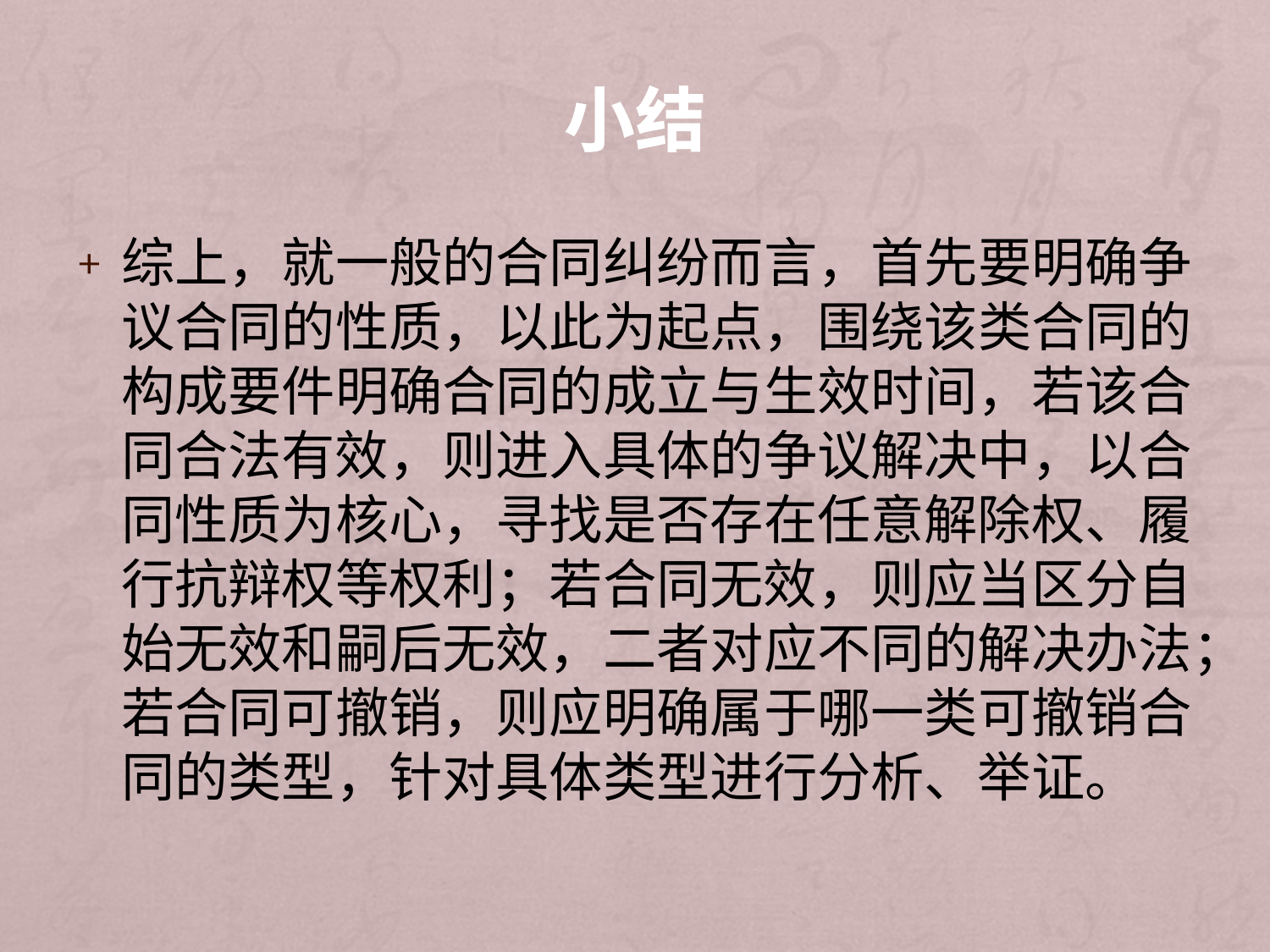

# 小结
综上，就一般的合同纠纷而言，首先要明确争议合同的性质，以此为起点，围绕该类合同的构成要件明确合同的成立与生效时间，若该合同合法有效，则进入具体的争议解决中，以合同性质为核心，寻找是否存在任意解除权、履行抗辩权等权利；若合同无效，则应当区分自始无效和嗣后无效，二者对应不同的解决办法；若合同可撤销，则应明确属于哪一类可撤销合同的类型，针对具体类型进行分析、举证。